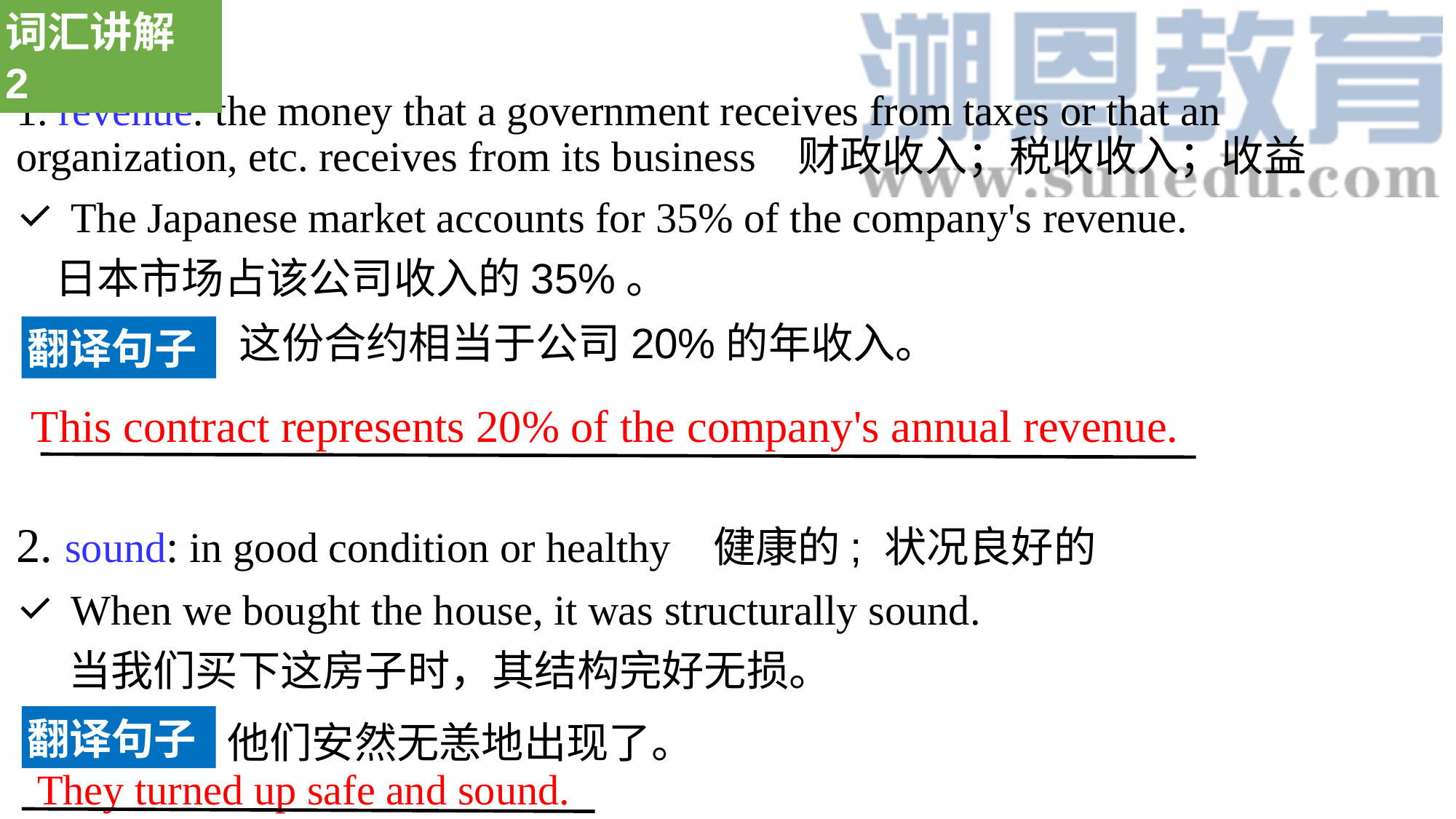

词汇讲解 2
1. revenue: the money that a government receives from taxes or that an organization, etc. receives from its business    财政收入；税收收入；收益
The Japanese market accounts for 35% of the company's revenue.
   日本市场占该公司收入的35%。

2. sound: in good condition or healthy   健康的; 状况良好的
When we bought the house, it was structurally sound.
    当我们买下这房子时，其结构完好无损。
这份合约相当于公司20%的年收入。
翻译句子
This contract represents 20% of the company's annual revenue.

翻译句子
他们安然无恙地出现了。
  They turned up safe and sound.